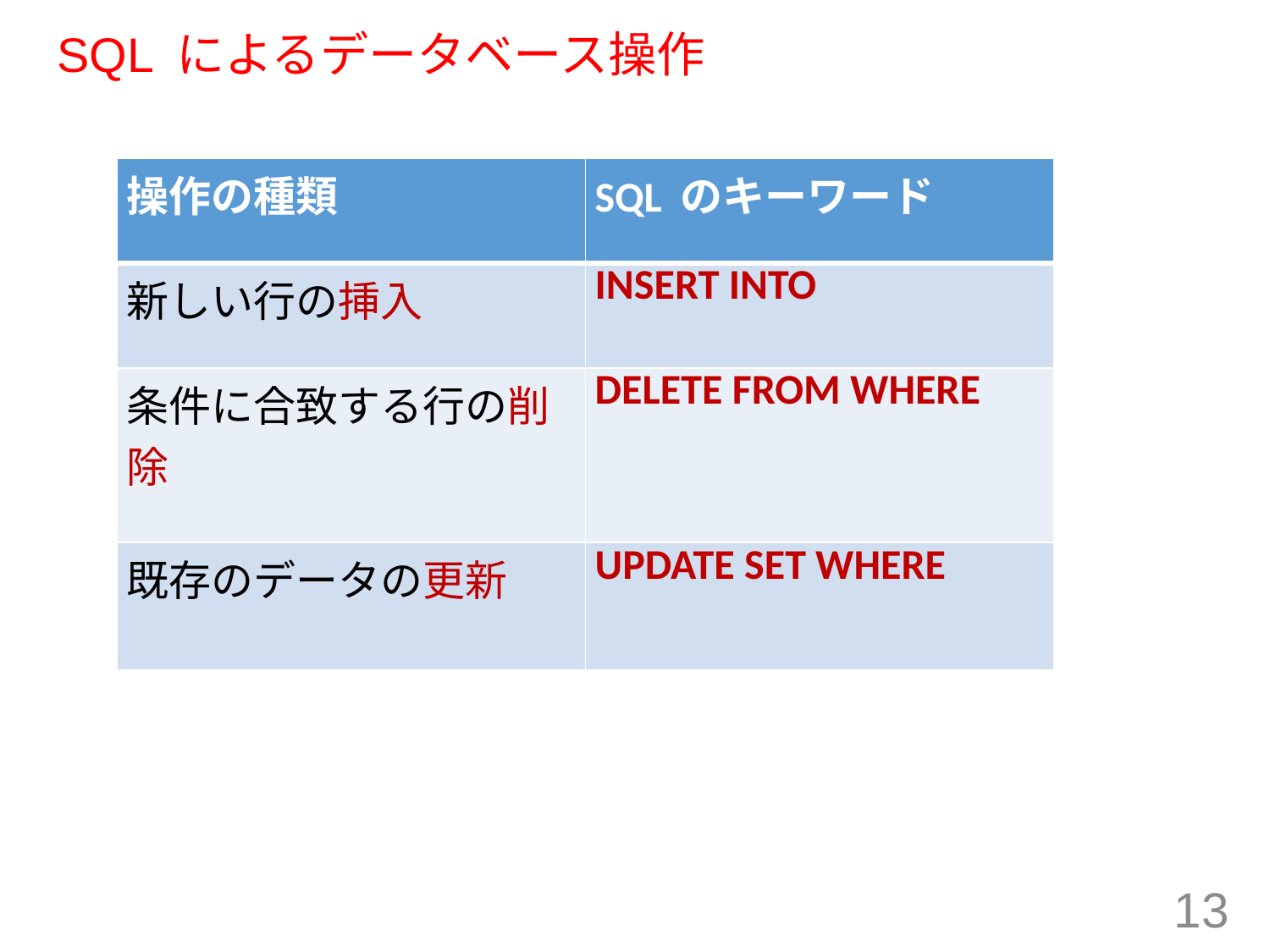

# SQL によるデータベース操作
| 操作の種類 | SQL のキーワード |
| --- | --- |
| 新しい行の挿入 | INSERT INTO |
| 条件に合致する行の削除 | DELETE FROM WHERE |
| 既存のデータの更新 | UPDATE SET WHERE |
13